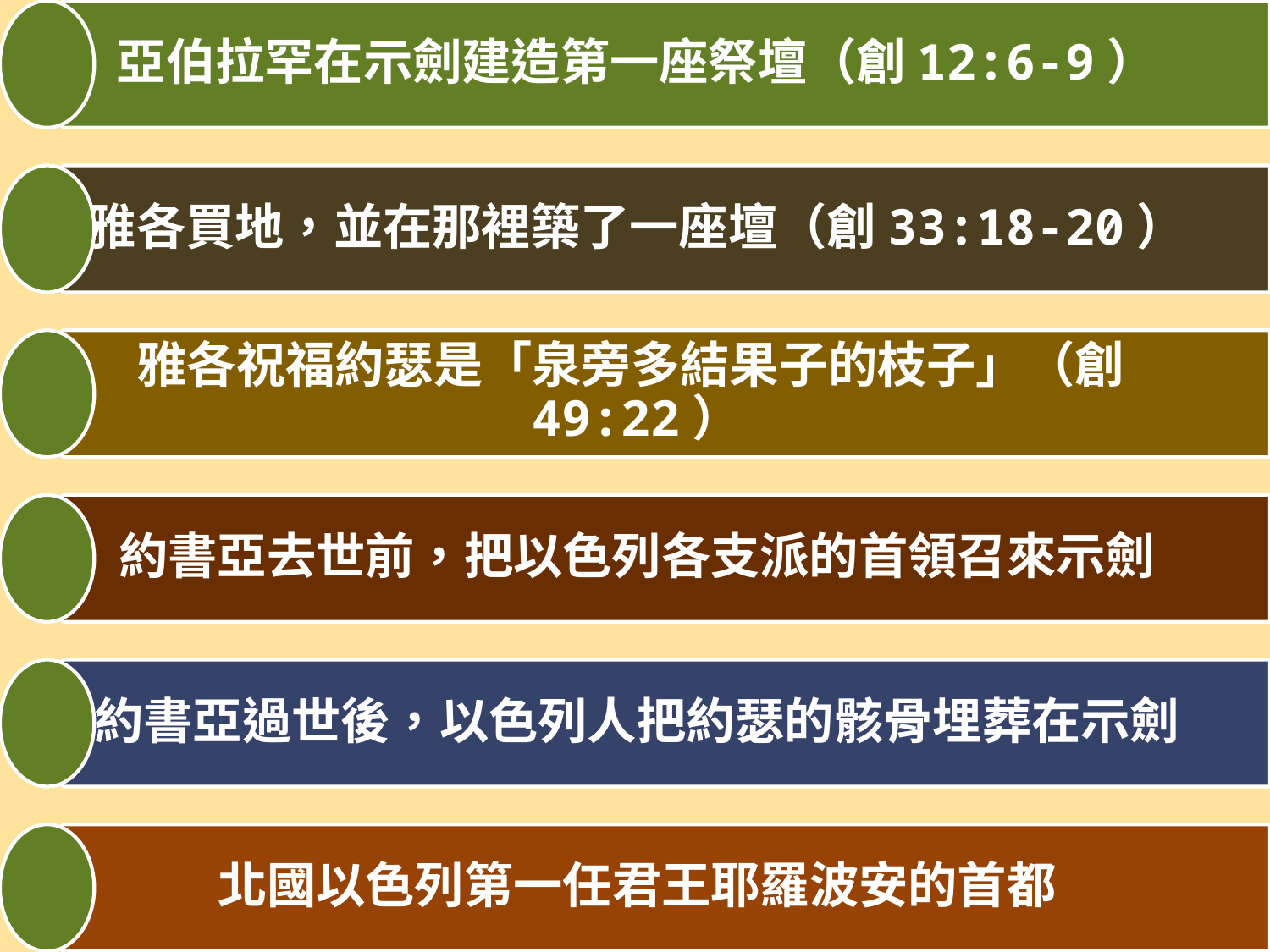

亞伯拉罕在示劍建造第一座祭壇（創12:6-9）
雅各買地，並在那裡築了一座壇（創33:18-20）
雅各祝福約瑟是「泉旁多結果子的枝子」（創49:22）
約書亞去世前，把以色列各支派的首領召來示劍
約書亞過世後，以色列人把約瑟的骸骨埋葬在示劍
北國以色列第一任君王耶羅波安的首都
#